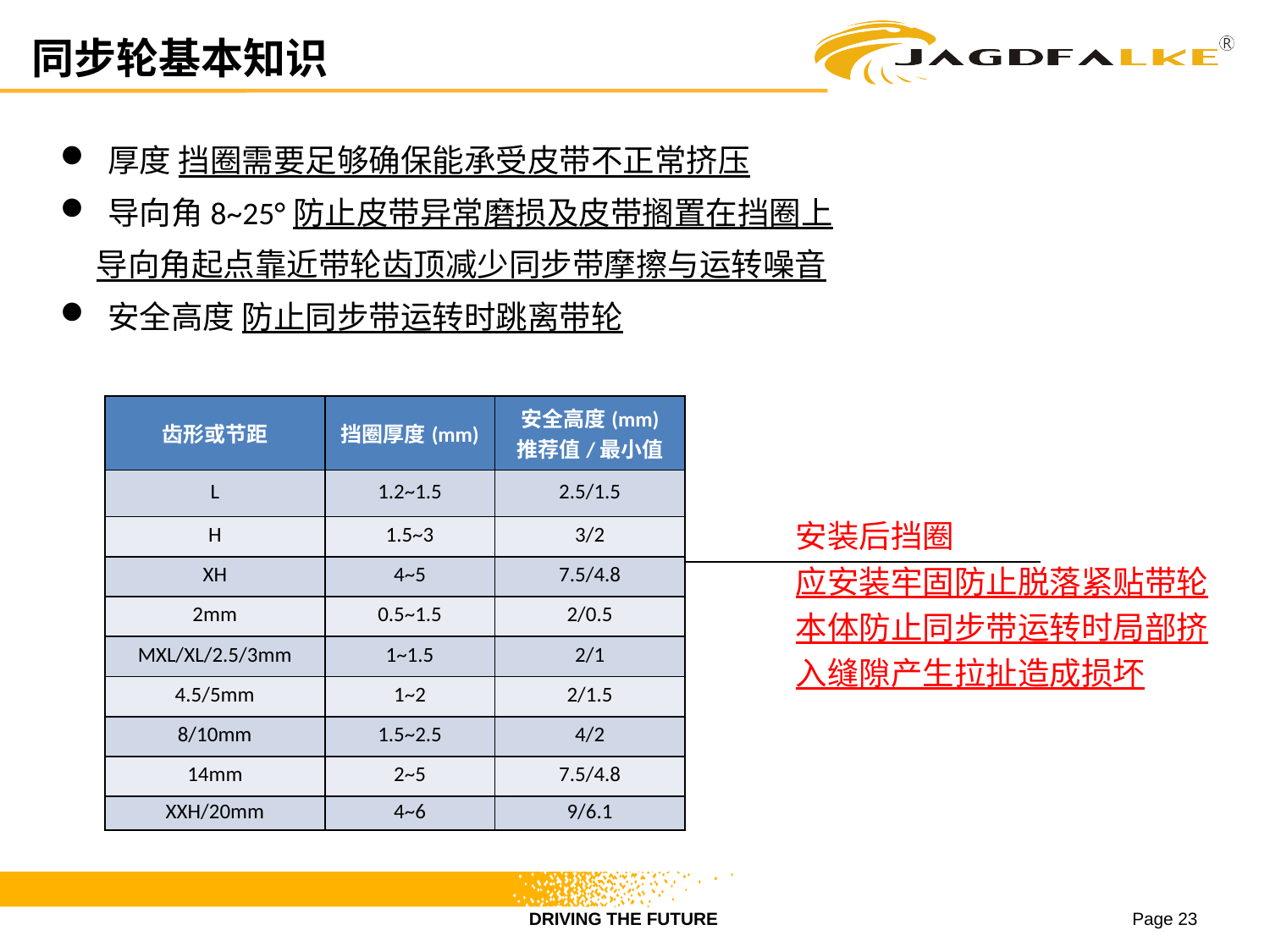

同步轮基本知识
厚度 挡圈需要足够确保能承受皮带不正常挤压
导向角8~25°防止皮带异常磨损及皮带搁置在挡圈上
    导向角起点靠近带轮齿顶减少同步带摩擦与运转噪音
安全高度 防止同步带运转时跳离带轮

| 齿形或节距 | 挡圈厚度(mm) | 安全高度(mm) 推荐值/最小值 |
| --- | --- | --- |
| L | 1.2~1.5 | 2.5/1.5 |
| H | 1.5~3 | 3/2 |
| XH | 4~5 | 7.5/4.8 |
| 2mm | 0.5~1.5 | 2/0.5 |
| MXL/XL/2.5/3mm | 1~1.5 | 2/1 |
| 4.5/5mm | 1~2 | 2/1.5 |
| 8/10mm | 1.5~2.5 | 4/2 |
| 14mm | 2~5 | 7.5/4.8 |
| XXH/20mm | 4~6 | 9/6.1 |
安装后挡圈                                    应安装牢固防止脱落紧贴带轮本体防止同步带运转时局部挤入缝隙产生拉扯造成损坏

DRIVING THE FUTURE
Page 23